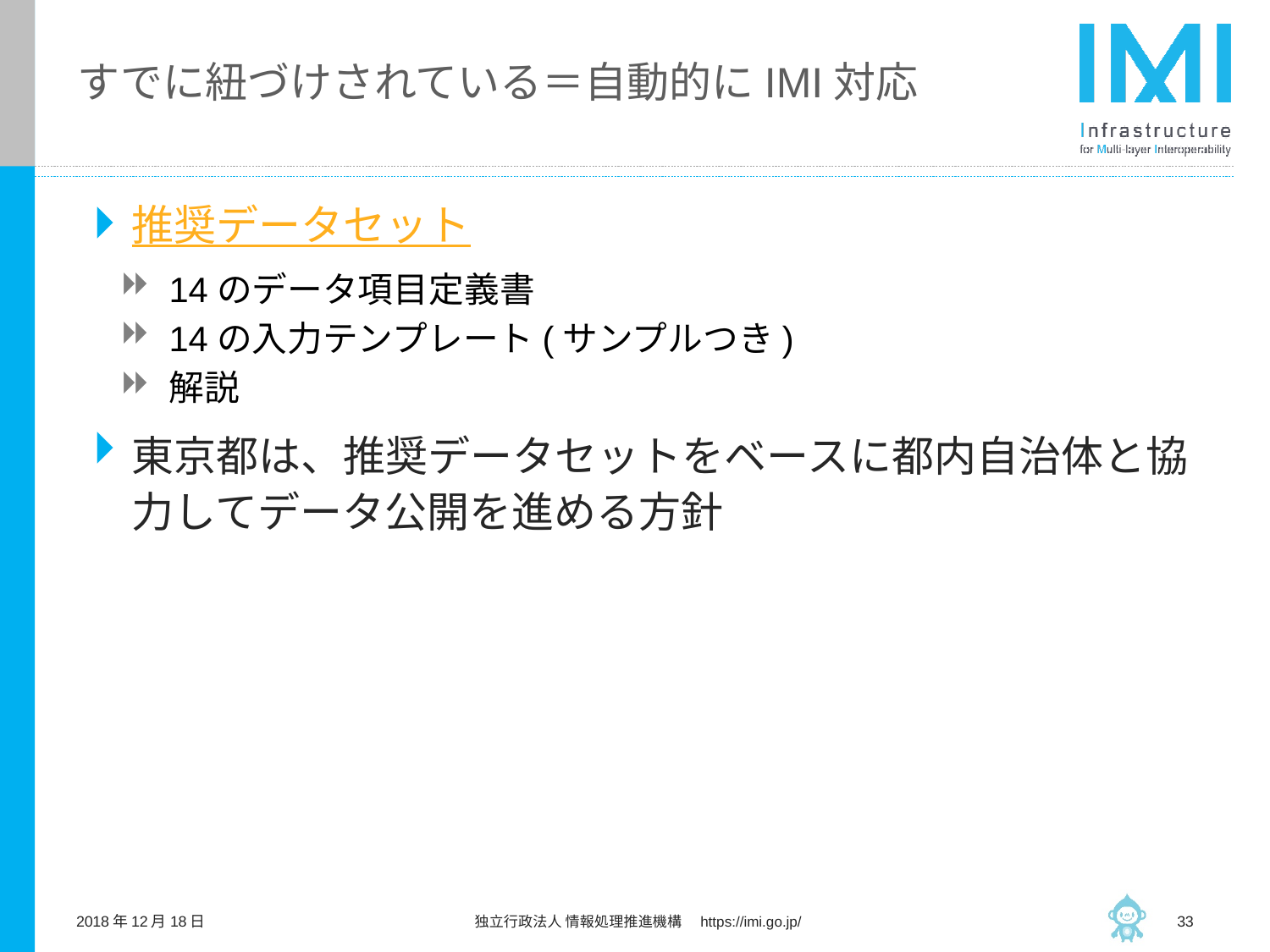

# すでに紐づけされている＝自動的にIMI対応
推奨データセット
14のデータ項目定義書
14の入力テンプレート(サンプルつき)
解説
東京都は、推奨データセットをベースに都内自治体と協力してデータ公開を進める方針

2018年12月18日
 独立行政法人 情報処理推進機構　https://imi.go.jp/
33